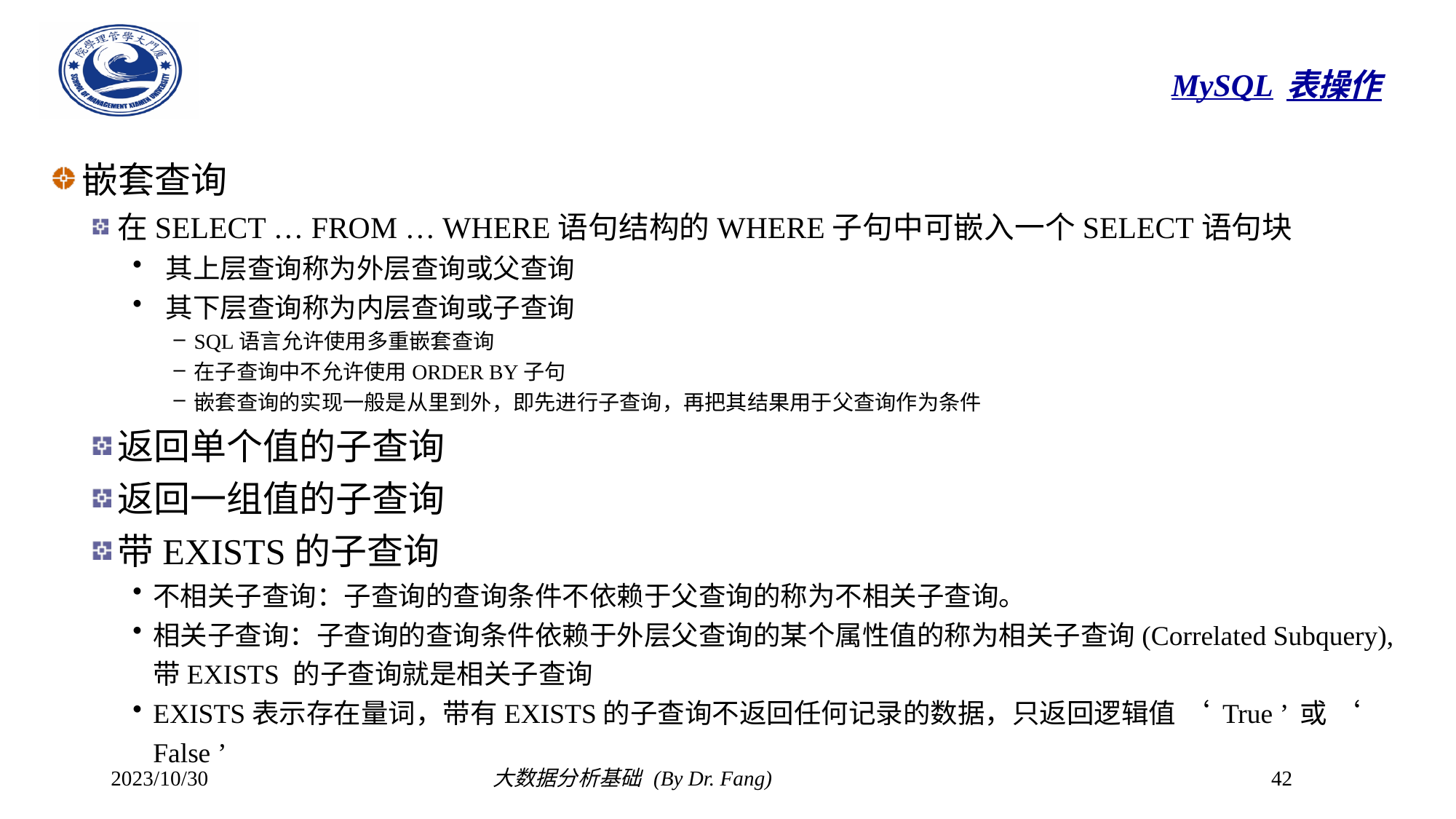

# MySQL表操作
嵌套查询
在SELECT … FROM … WHERE语句结构的WHERE子句中可嵌入一个SELECT语句块
 其上层查询称为外层查询或父查询
 其下层查询称为内层查询或子查询
SQL语言允许使用多重嵌套查询
在子查询中不允许使用ORDER BY子句
嵌套查询的实现一般是从里到外，即先进行子查询，再把其结果用于父查询作为条件
返回单个值的子查询
返回一组值的子查询
带EXISTS的子查询
不相关子查询：子查询的查询条件不依赖于父查询的称为不相关子查询。
相关子查询：子查询的查询条件依赖于外层父查询的某个属性值的称为相关子查询(Correlated Subquery),带EXISTS 的子查询就是相关子查询
EXISTS表示存在量词，带有EXISTS的子查询不返回任何记录的数据，只返回逻辑值 ‘ True ’ 或 ‘ False ’

2023/10/30
大数据分析基础 (By Dr. Fang)
42